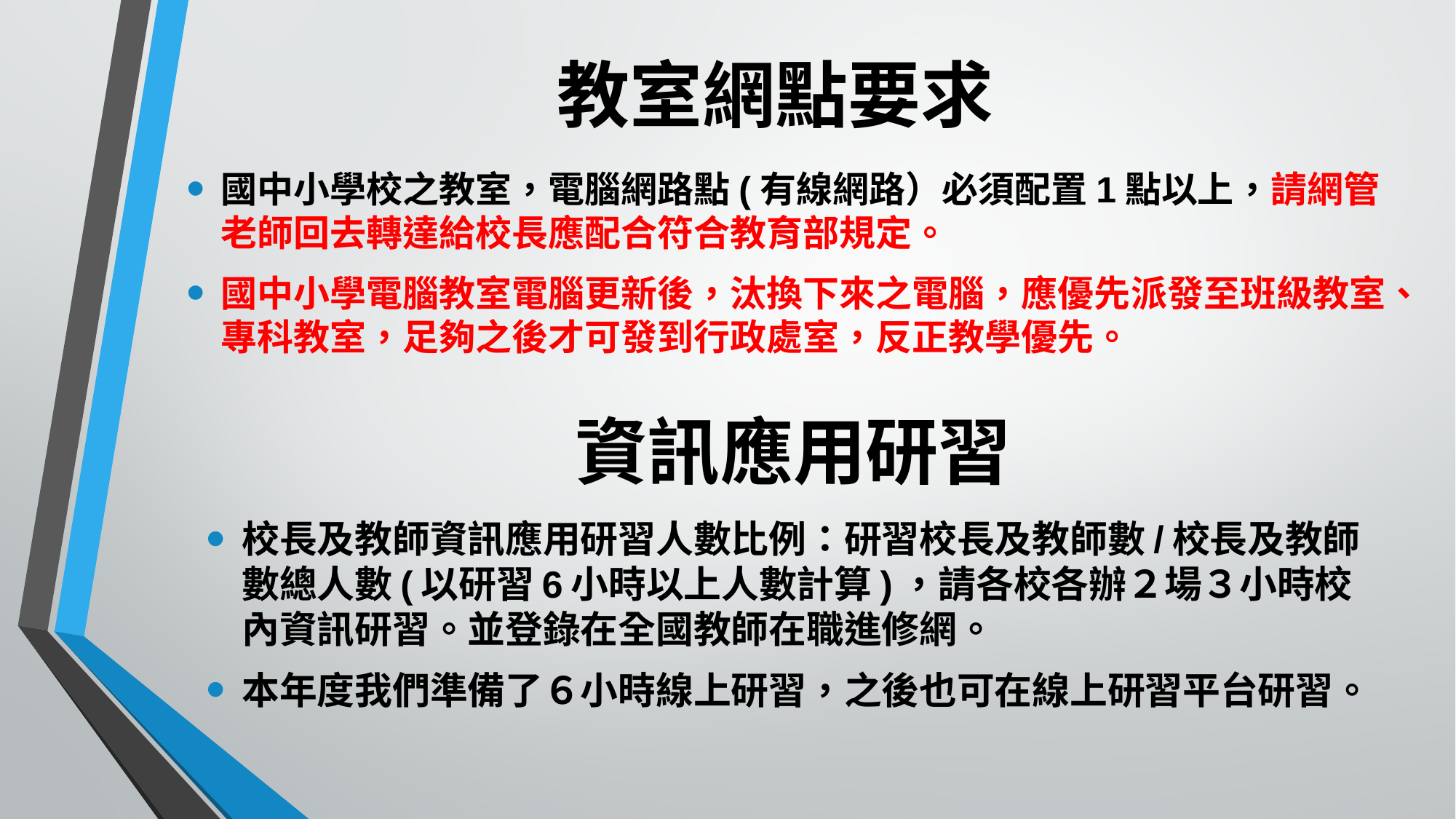

# 教室網點要求
國中小學校之教室，電腦網路點(有線網路）必須配置1點以上，請網管老師回去轉達給校長應配合符合教育部規定。
國中小學電腦教室電腦更新後，汰換下來之電腦，應優先派發至班級教室、專科教室，足夠之後才可發到行政處室，反正教學優先。
資訊應用研習
校長及教師資訊應用研習人數比例：研習校長及教師數/校長及教師數總人數(以研習6小時以上人數計算)，請各校各辦２場３小時校內資訊研習。並登錄在全國教師在職進修網。
本年度我們準備了６小時線上研習，之後也可在線上研習平台研習。